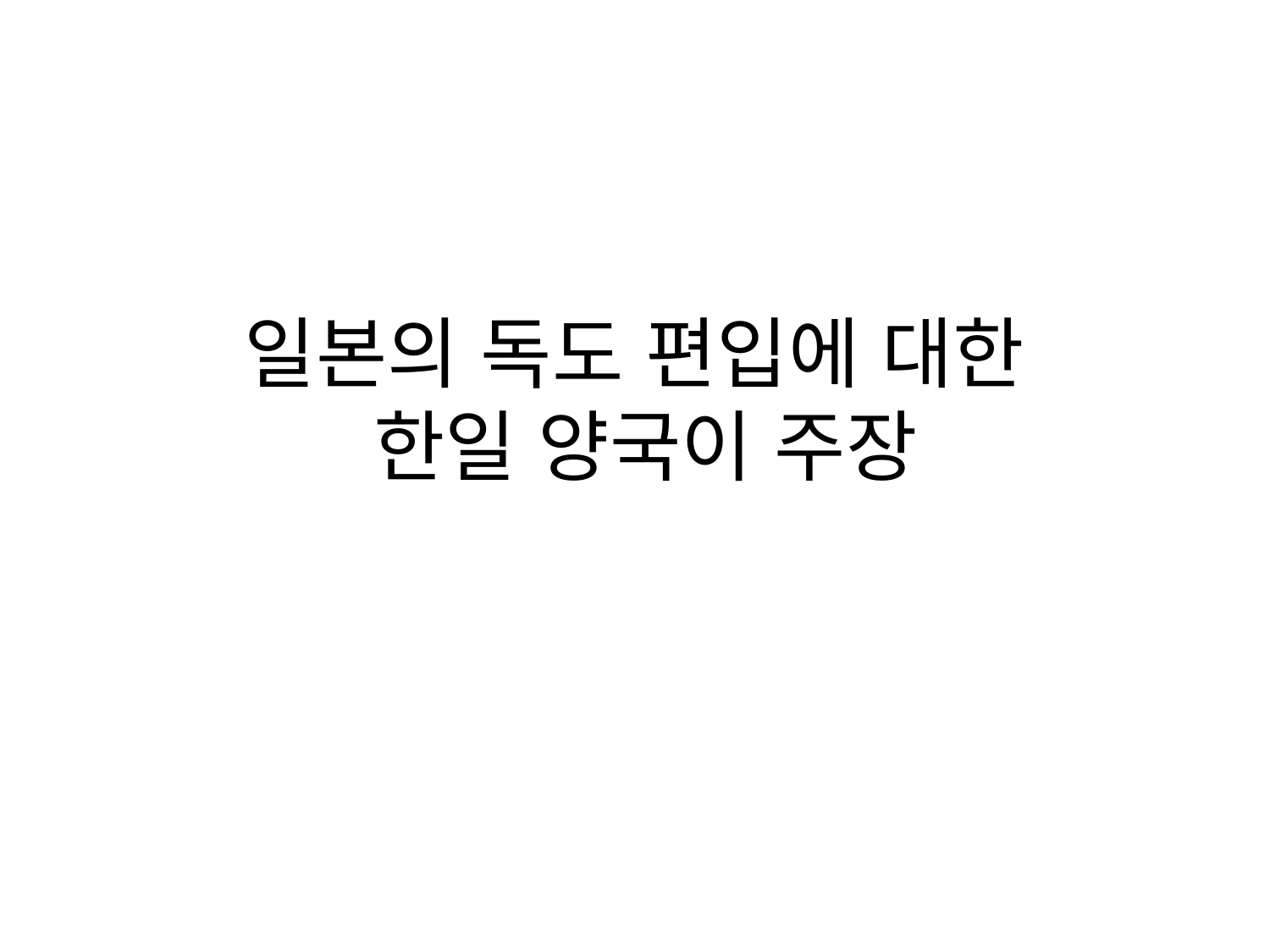

# 일본의 독도 편입에 대한 한일 양국이 주장